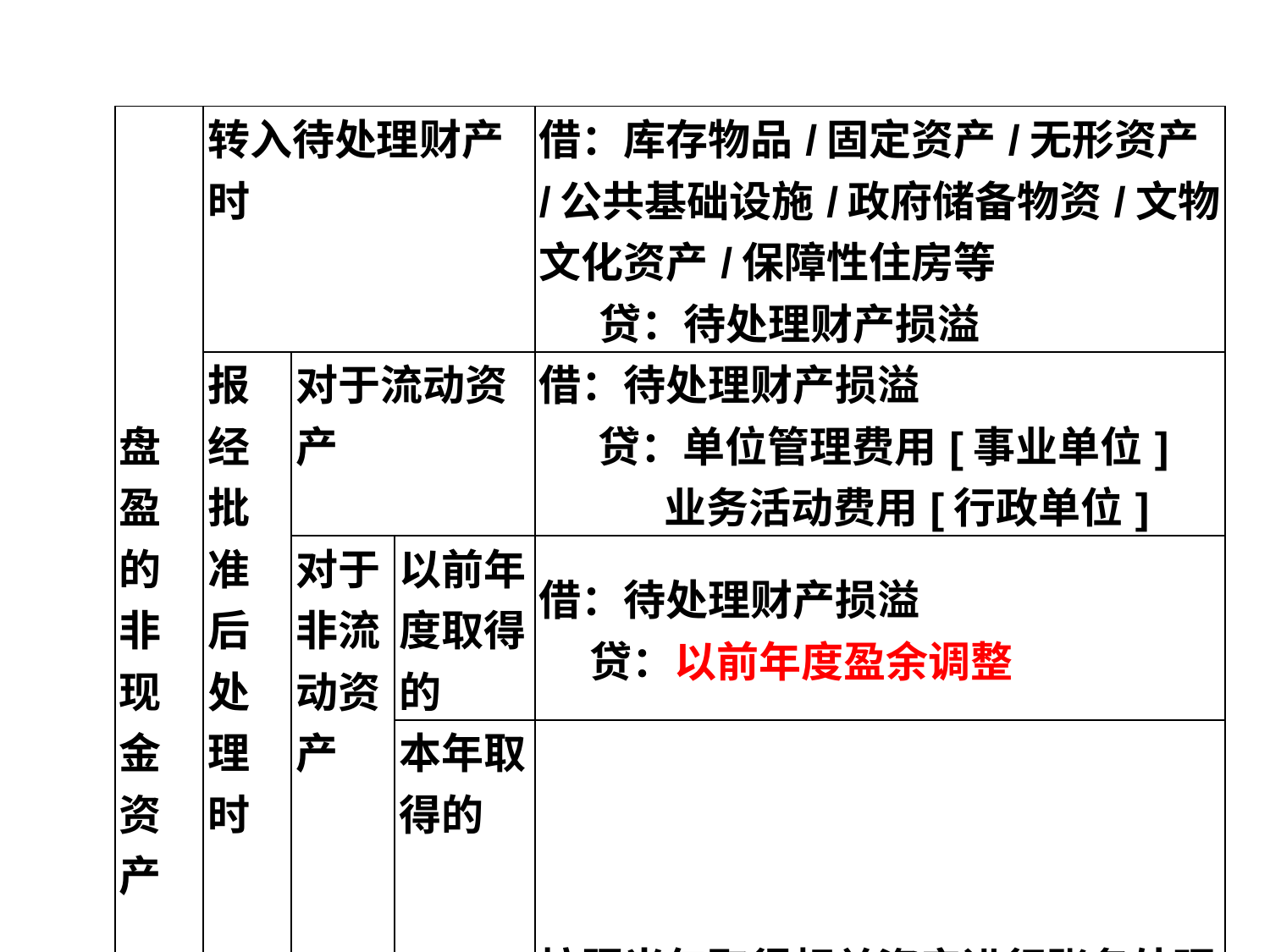

| 盘盈的非现金资产 | 转入待处理财产时 |  |  | 借：库存物品/固定资产/无形资产/公共基础设施/政府储备物资/文物文化资产/保障性住房等 贷：待处理财产损溢 |
| --- | --- | --- | --- | --- |
|  | 报经批准后处理时 | 对于流动资产 |  | 借：待处理财产损溢 贷：单位管理费用[事业单位] 业务活动费用[行政单位] |
|  |  | 对于非流动资产 | 以前年度取得的 | 借：待处理财产损溢 贷：以前年度盈余调整 |
|  |  |  | 本年取得的 | 按照当年取得相关资产进行账务处理 |
131